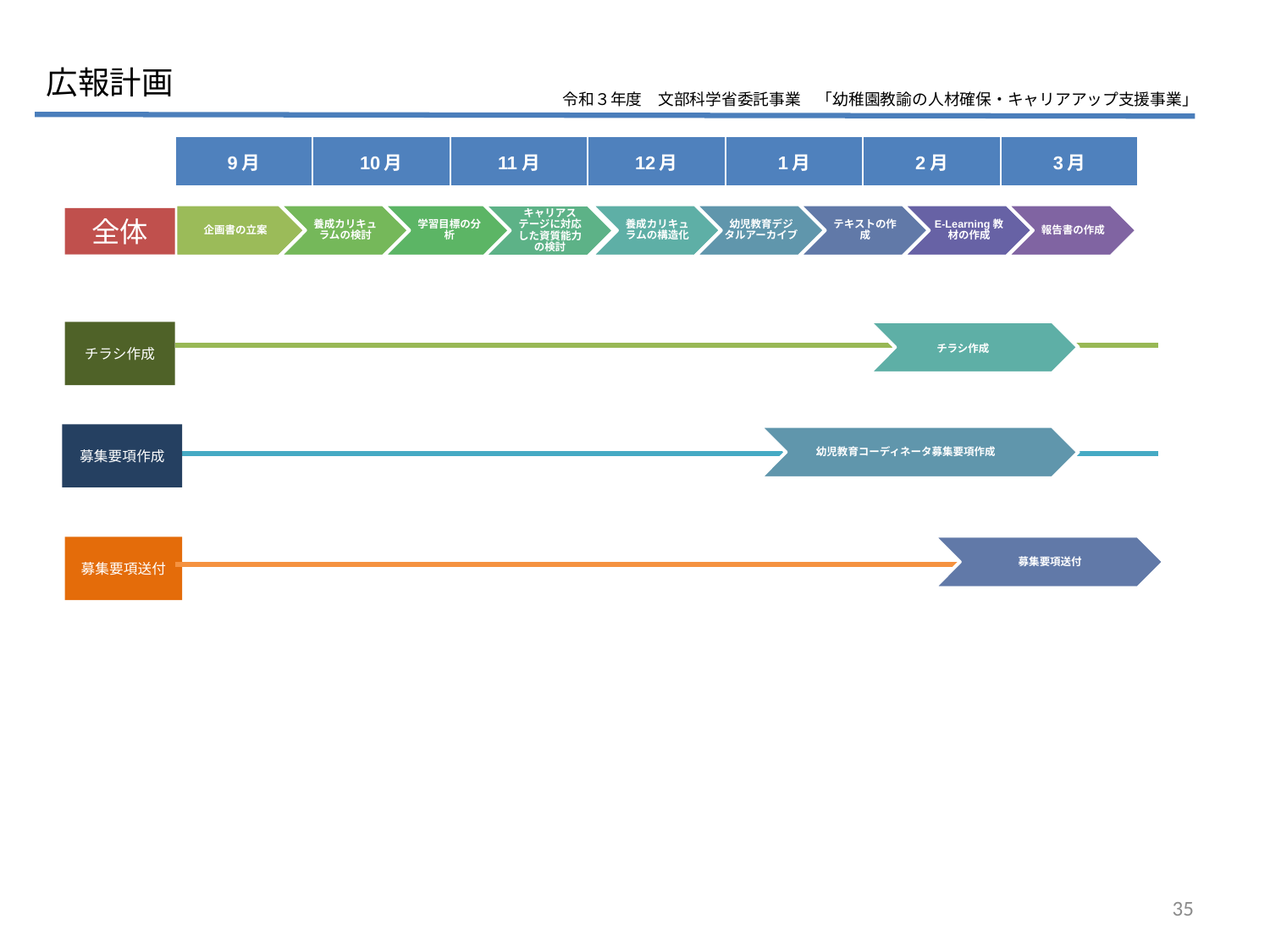

広報計画
令和３年度　文部科学省委託事業　「幼稚園教諭の人材確保・キャリアアップ支援事業」
| 9月 | 10月 | 11月 | 12月 | 1月 | 2月 | 3月 |
| --- | --- | --- | --- | --- | --- | --- |
企画書の立案
養成カリキュラムの検討
学習目標の分析
キャリアステージに対応した資質能力の検討
養成カリキュラムの構造化
幼児教育デジタルアーカイブ
テキストの作成
E-Learning教材の作成
報告書の作成
全体

チラシ作成

チラシ作成

募集要項作成

幼児教育コーディネータ募集要項作成

募集要項送付

募集要項送付

35